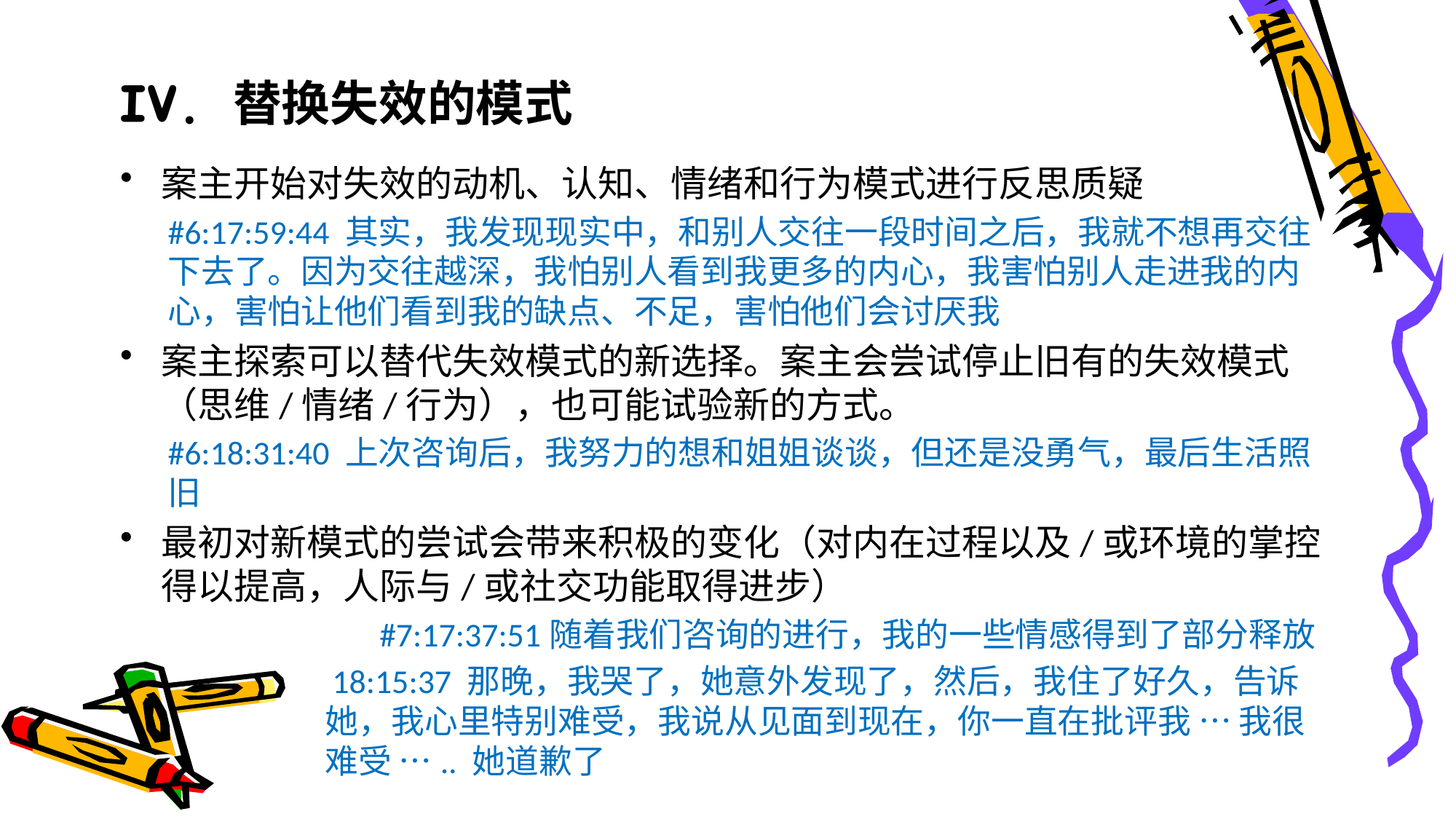

# IV. 替换失效的模式
案主开始对失效的动机、认知、情绪和行为模式进行反思质疑
#6:17:59:44 其实，我发现现实中，和别人交往一段时间之后，我就不想再交往下去了。因为交往越深，我怕别人看到我更多的内心，我害怕别人走进我的内心，害怕让他们看到我的缺点、不足，害怕他们会讨厌我
案主探索可以替代失效模式的新选择。案主会尝试停止旧有的失效模式（思维/情绪/行为），也可能试验新的方式。
#6:18:31:40 上次咨询后，我努力的想和姐姐谈谈，但还是没勇气，最后生活照旧
最初对新模式的尝试会带来积极的变化（对内在过程以及/或环境的掌控得以提高，人际与/或社交功能取得进步）
	#7:17:37:51随着我们咨询的进行，我的一些情感得到了部分释放
 18:15:37 那晚，我哭了，她意外发现了，然后，我住了好久，告诉她，我心里特别难受，我说从见面到现在，你一直在批评我 … 我很难受 ….. 她道歉了